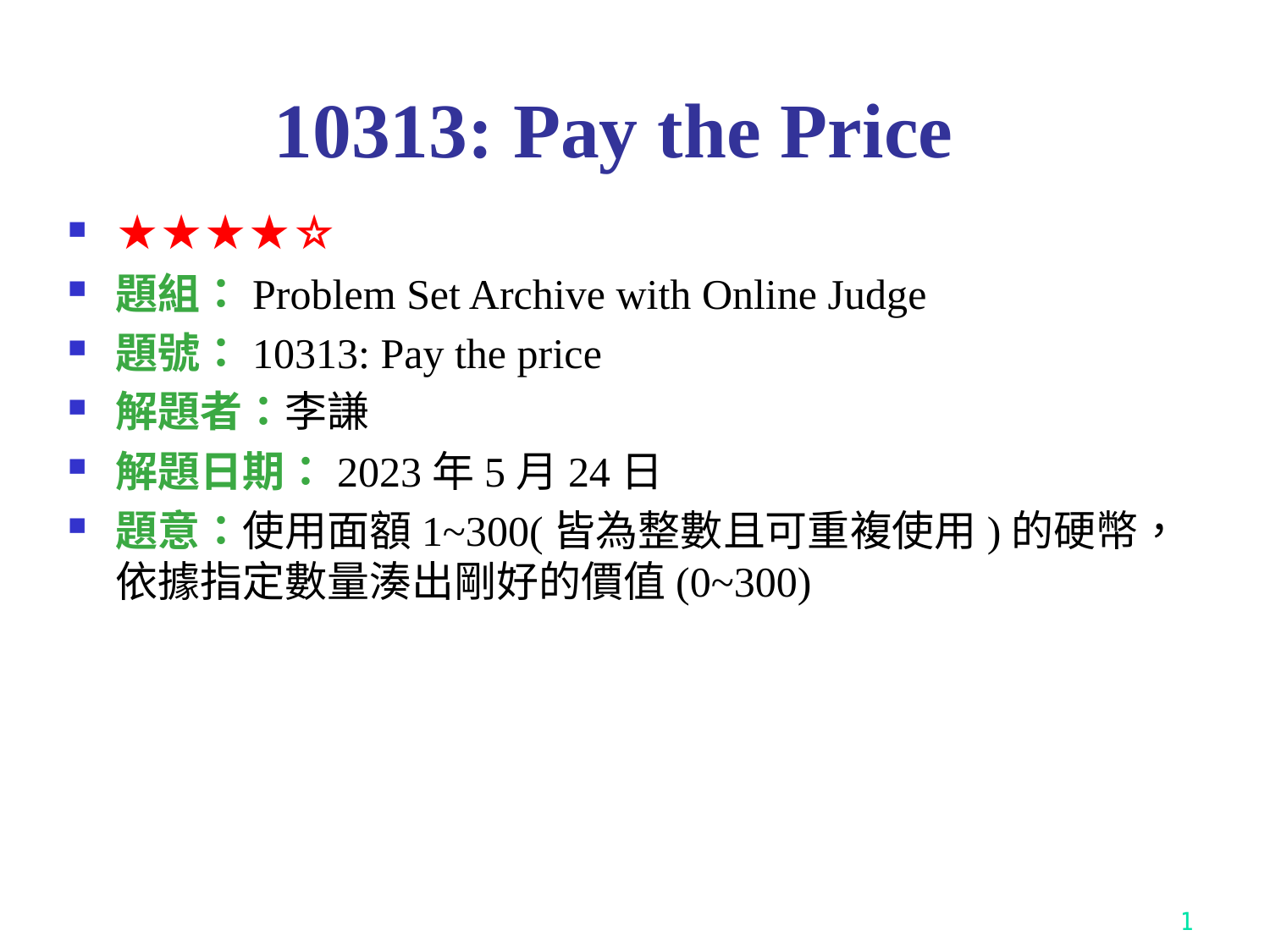

# 10313: Pay the Price
★★★★☆
題組：Problem Set Archive with Online Judge
題號：10313: Pay the price
解題者：李謙
解題日期：2023年5月24日
題意：使用面額1~300(皆為整數且可重複使用)的硬幣，依據指定數量湊出剛好的價值(0~300)
1